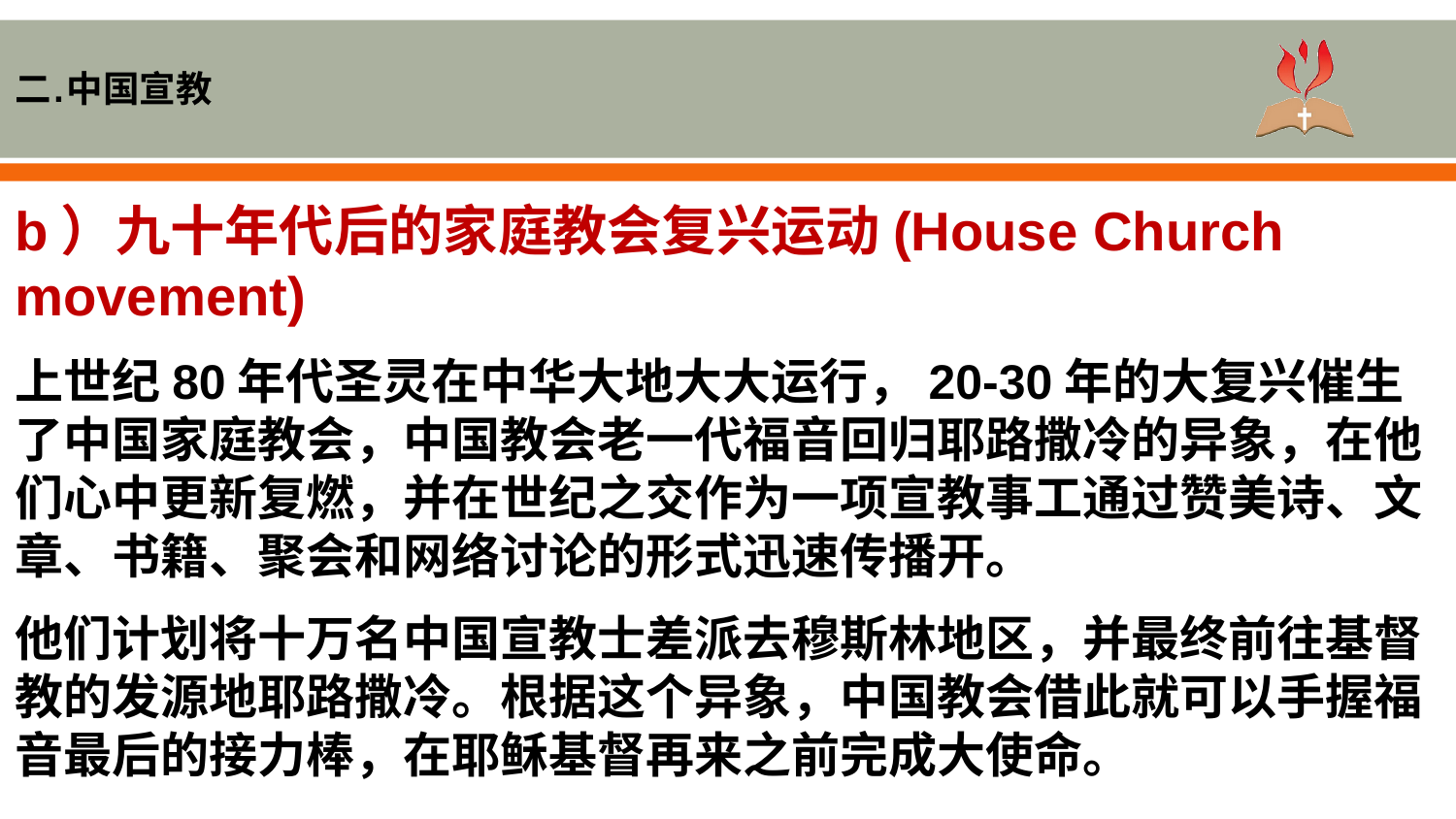

二.中国宣教
b）九十年代后的家庭教会复兴运动(House Church movement)
上世纪80年代圣灵在中华大地大大运行，20-30年的大复兴催生了中国家庭教会，中国教会老一代福音回归耶路撒冷的异象，在他们心中更新复燃，并在世纪之交作为一项宣教事工通过赞美诗、文章、书籍、聚会和网络讨论的形式迅速传播开。
他们计划将十万名中国宣教士差派去穆斯林地区，并最终前往基督教的发源地耶路撒冷。根据这个异象，中国教会借此就可以手握福音最后的接力棒，在耶稣基督再来之前完成大使命。